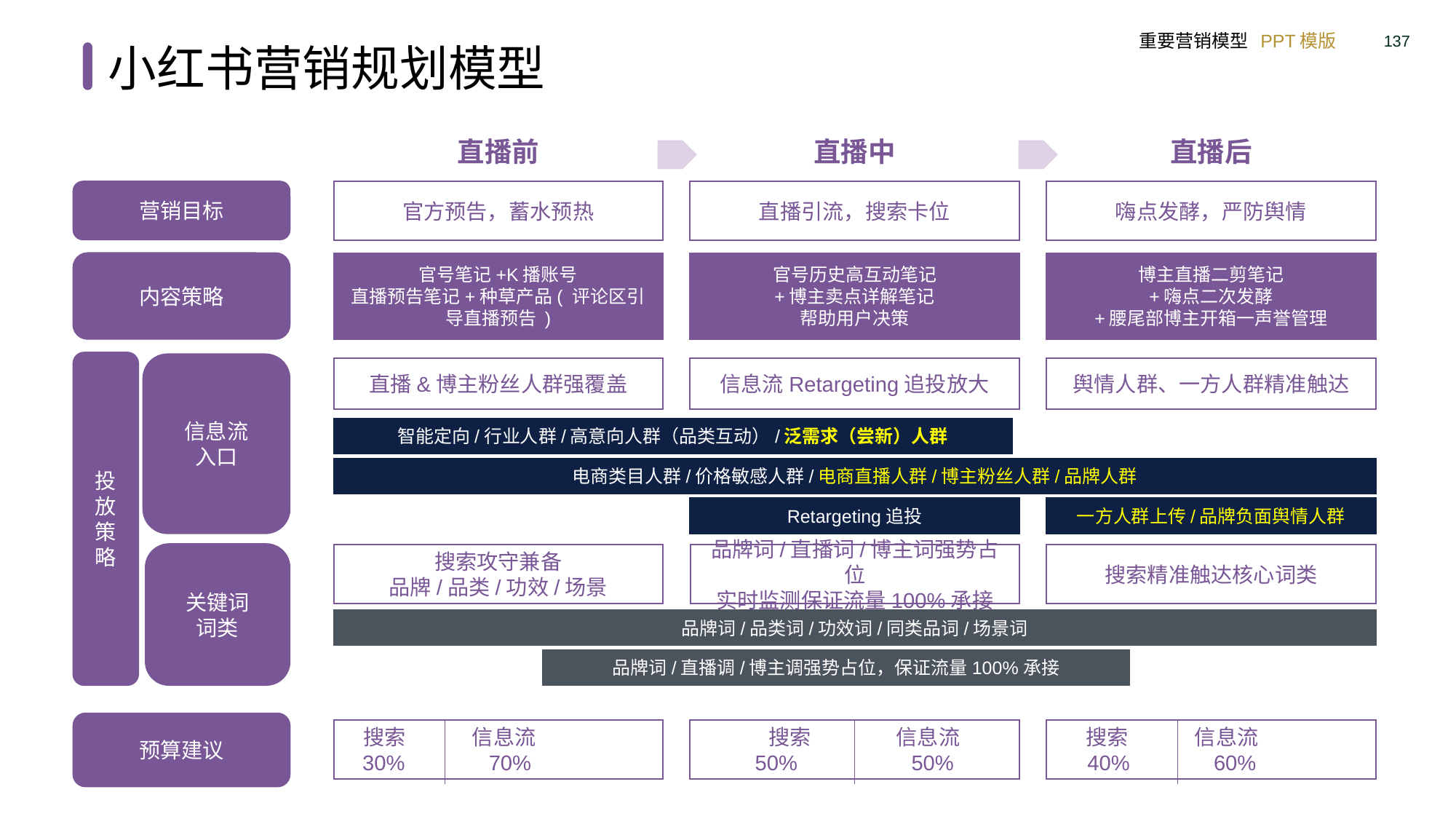

小红书营销规划模型
直播前
直播中
直播后

营销目标
官方预告，蓄水预热
直播引流，搜索卡位
嗨点发酵，严防舆情
内容策略
官号笔记+K播账号
直播预告笔记+种草产品( 评论区引导直播预告 )
官号历史高互动笔记
+博主卖点详解笔记
帮助用户决策
博主直播二剪笔记
+嗨点二次发酵
+腰尾部博主开箱一声誉管理
投放策略
信息流
入口
直播&博主粉丝人群强覆盖
信息流Retargeting追投放大
舆情人群、一方人群精准触达
智能定向/行业人群/高意向人群（品类互动）/泛需求（尝新）人群
电商类目人群/价格敏感人群/电商直播人群/博主粉丝人群/品牌人群
一方人群上传/品牌负面舆情人群
Retargeting追投
关键词
词类
搜索攻守兼备
品牌/品类/功效/场景
品牌词/直播词/博主词强势占位
实时监测保证流量100%承接
搜索精准触达核心词类
品牌词/品类词/功效词/同类品词/场景词
品牌词/直播调/博主调强势占位，保证流量100%承接
预算建议
   搜索              信息流
   30%              70%
   搜索                  信息流
50%                   50%
     搜索              信息流
     40%              60%